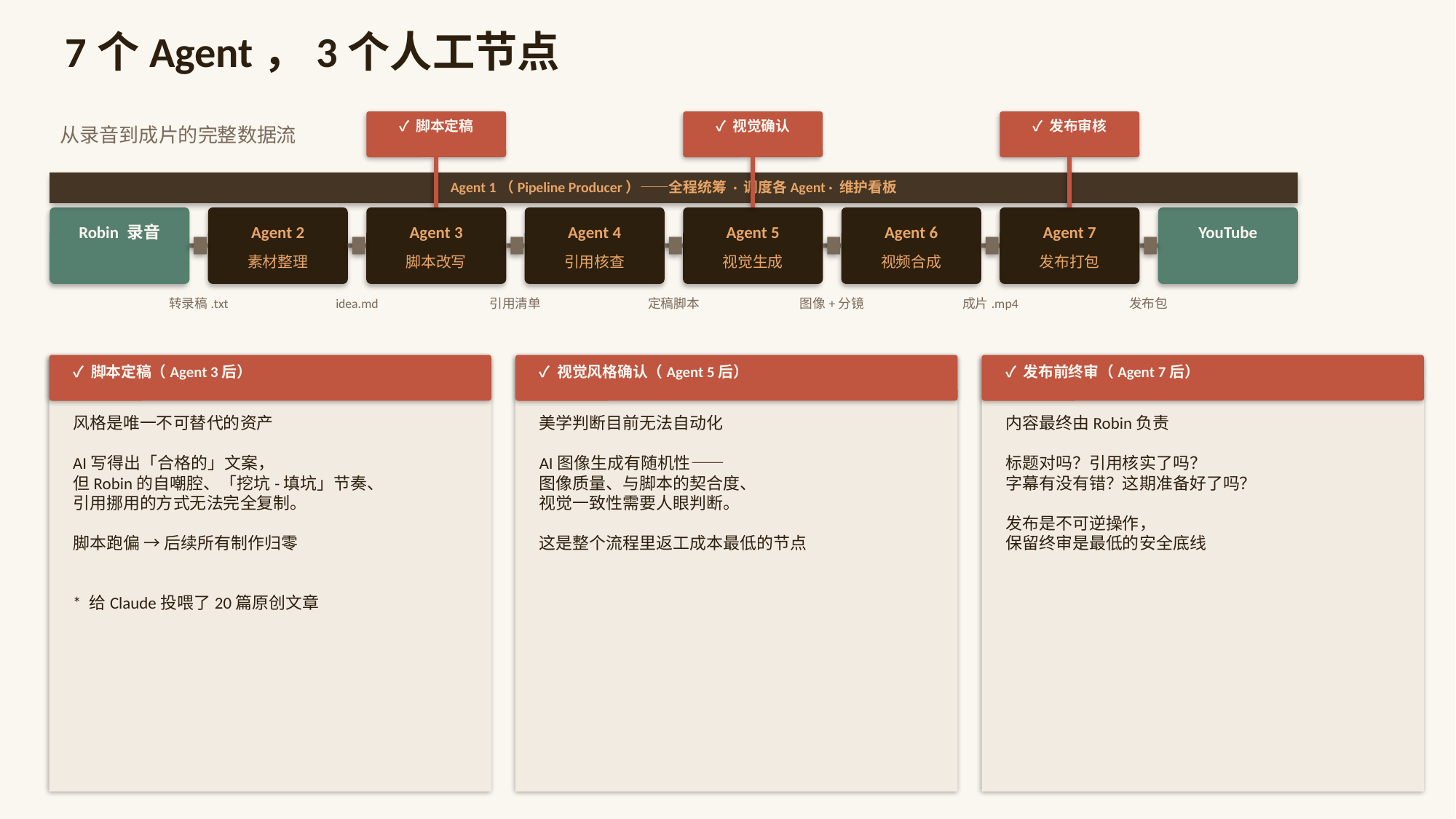

7个Agent，3个人工节点

✓ 脚本定稿

✓ 视觉确认

✓ 发布审核
从录音到成片的完整数据流

Agent 1（Pipeline Producer）——全程统筹 · 调度各Agent · 维护看板

Robin 录音
Agent 2
Agent 3
Agent 4
Agent 5
Agent 6
Agent 7
YouTube

素材整理
脚本改写
引用核查
视觉生成
视频合成
发布打包
转录稿.txt
idea.md
引用清单
定稿脚本
图像+分镜
成片.mp4
发布包

✓ 脚本定稿（Agent 3后）
✓ 视觉风格确认（Agent 5后）
✓ 发布前终审（Agent 7后）
风格是唯一不可替代的资产

AI写得出「合格的」文案，
但Robin的自嘲腔、「挖坑-填坑」节奏、
引用挪用的方式无法完全复制。

脚本跑偏 → 后续所有制作归零

* 给Claude投喂了20篇原创文章
美学判断目前无法自动化

AI图像生成有随机性——
图像质量、与脚本的契合度、
视觉一致性需要人眼判断。

这是整个流程里返工成本最低的节点
内容最终由Robin负责

标题对吗？引用核实了吗？
字幕有没有错？这期准备好了吗？

发布是不可逆操作，
保留终审是最低的安全底线